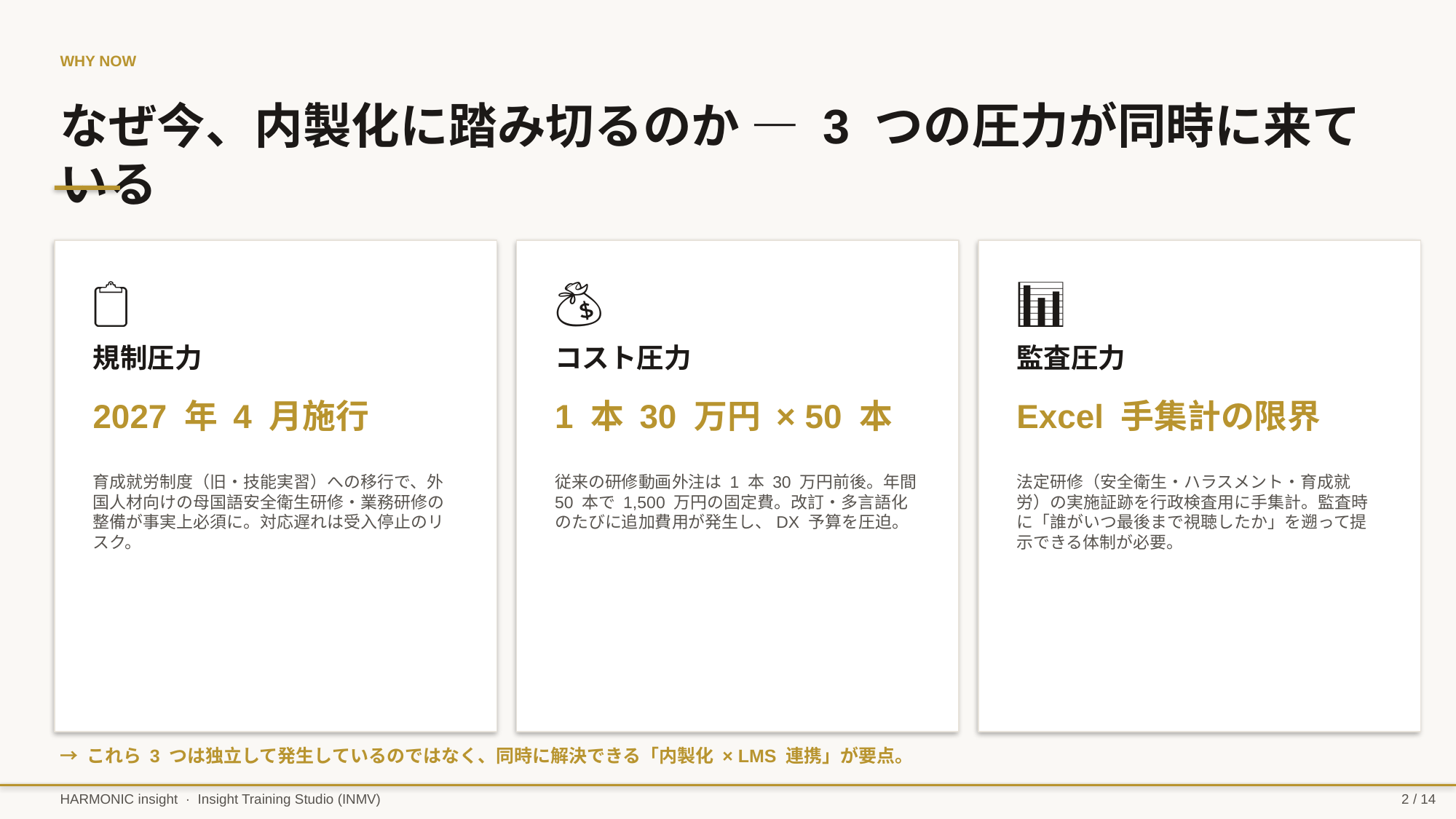

WHY NOW
なぜ今、内製化に踏み切るのか — 3 つの圧力が同時に来ている

📋
💰
📊
規制圧力
コスト圧力
監査圧力
2027 年 4 月施行
1 本 30 万円 × 50 本
Excel 手集計の限界
育成就労制度（旧・技能実習）への移行で、外国人材向けの母国語安全衛生研修・業務研修の整備が事実上必須に。対応遅れは受入停止のリスク。
従来の研修動画外注は 1 本 30 万円前後。年間 50 本で 1,500 万円の固定費。改訂・多言語化のたびに追加費用が発生し、DX 予算を圧迫。
法定研修（安全衛生・ハラスメント・育成就労）の実施証跡を行政検査用に手集計。監査時に「誰がいつ最後まで視聴したか」を遡って提示できる体制が必要。
→ これら 3 つは独立して発生しているのではなく、同時に解決できる「内製化 × LMS 連携」が要点。

HARMONIC insight  ·  Insight Training Studio (INMV)
2 / 14